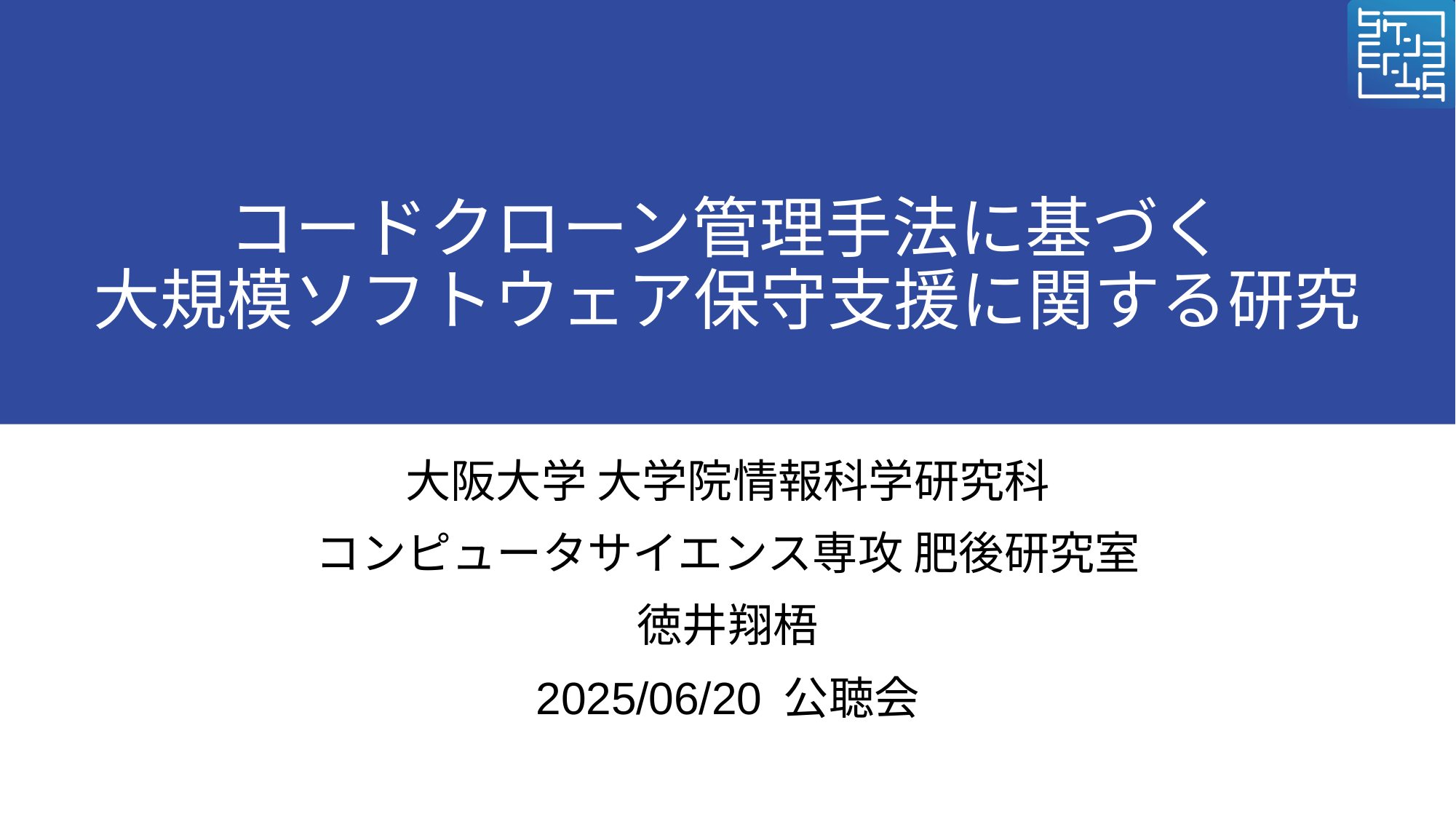

# コードクローン管理手法に基づく 大規模ソフトウェア保守支援に関する研究
大阪大学 大学院情報科学研究科
コンピュータサイエンス専攻 肥後研究室
徳井翔梧
2025/06/20 公聴会